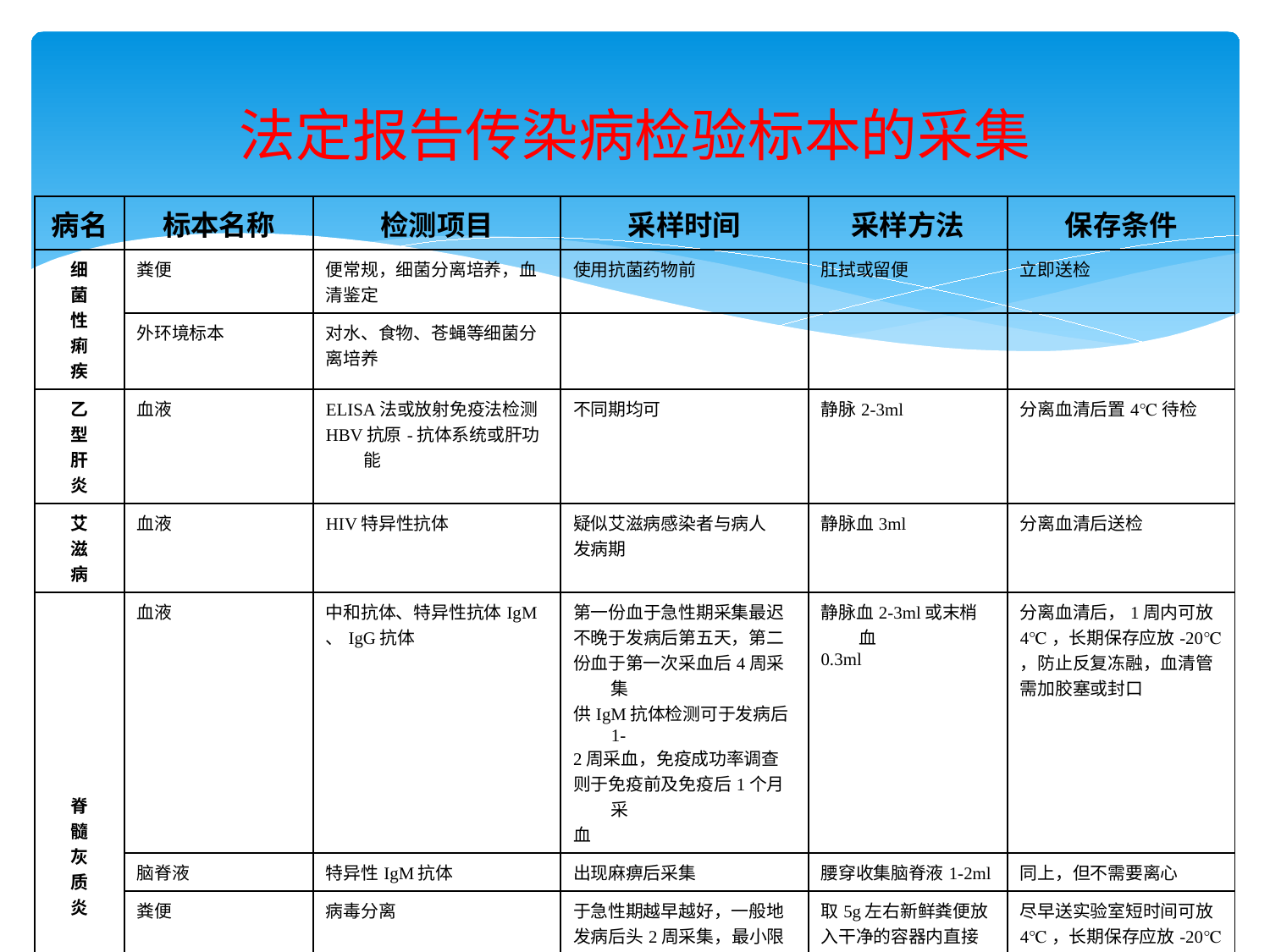

# 法定报告传染病检验标本的采集
| 病名 | 标本名称 | 检测项目 | 采样时间 | 采样方法 | 保存条件 |
| --- | --- | --- | --- | --- | --- |
| 细 菌 性 痢 疾 | 粪便 | 便常规，细菌分离培养，血 清鉴定 | 使用抗菌药物前 | 肛拭或留便 | 立即送检 |
|  | 外环境标本 | 对水、食物、苍蝇等细菌分 离培养 |  |  |  |
| 乙 型 肝 炎 | 血液 | ELISA法或放射免疫法检测 HBV抗原-抗体系统或肝功能 | 不同期均可 | 静脉2-3ml | 分离血清后置4℃待检 |
| 艾 滋 病 | 血液 | HIV特异性抗体 | 疑似艾滋病感染者与病人 发病期 | 静脉血3ml | 分离血清后送检 |
| 脊 髓 灰 质 炎 | 血液 | 中和抗体、特异性抗体IgM 、IgG抗体 | 第一份血于急性期采集最迟 不晚于发病后第五天，第二 份血于第一次采血后4周采集 供IgM抗体检测可于发病后1- 2周采血，免疫成功率调查 则于免疫前及免疫后1个月采 血 | 静脉血2-3ml或末梢血 0.3ml | 分离血清后，1周内可放 4℃，长期保存应放-20℃ ，防止反复冻融，血清管 需加胶塞或封口 |
|  | 脑脊液 | 特异性IgM抗体 | 出现麻痹后采集 | 腰穿收集脑脊液1-2ml | 同上，但不需要离心 |
|  | 粪便 | 病毒分离 | 于急性期越早越好，一般地 发病后头2周采集，最小限间 隔24小时，再采便1次，病后 3周-4周排毒率下降 | 取5g左右新鲜粪便放 入干净的容器内直接 送检 | 尽早送实验室短时间可放 4℃，长期保存应放-20℃ |
|  | “糖丸”疫苗 | 特异滴度 | 各级同一批号有接种现场使 用的不同批号疫苗 | 每个样品抽查或回收5 粒-20粒 | 途中存放冰壶或冷背包， 长时间保存应放-20℃ |